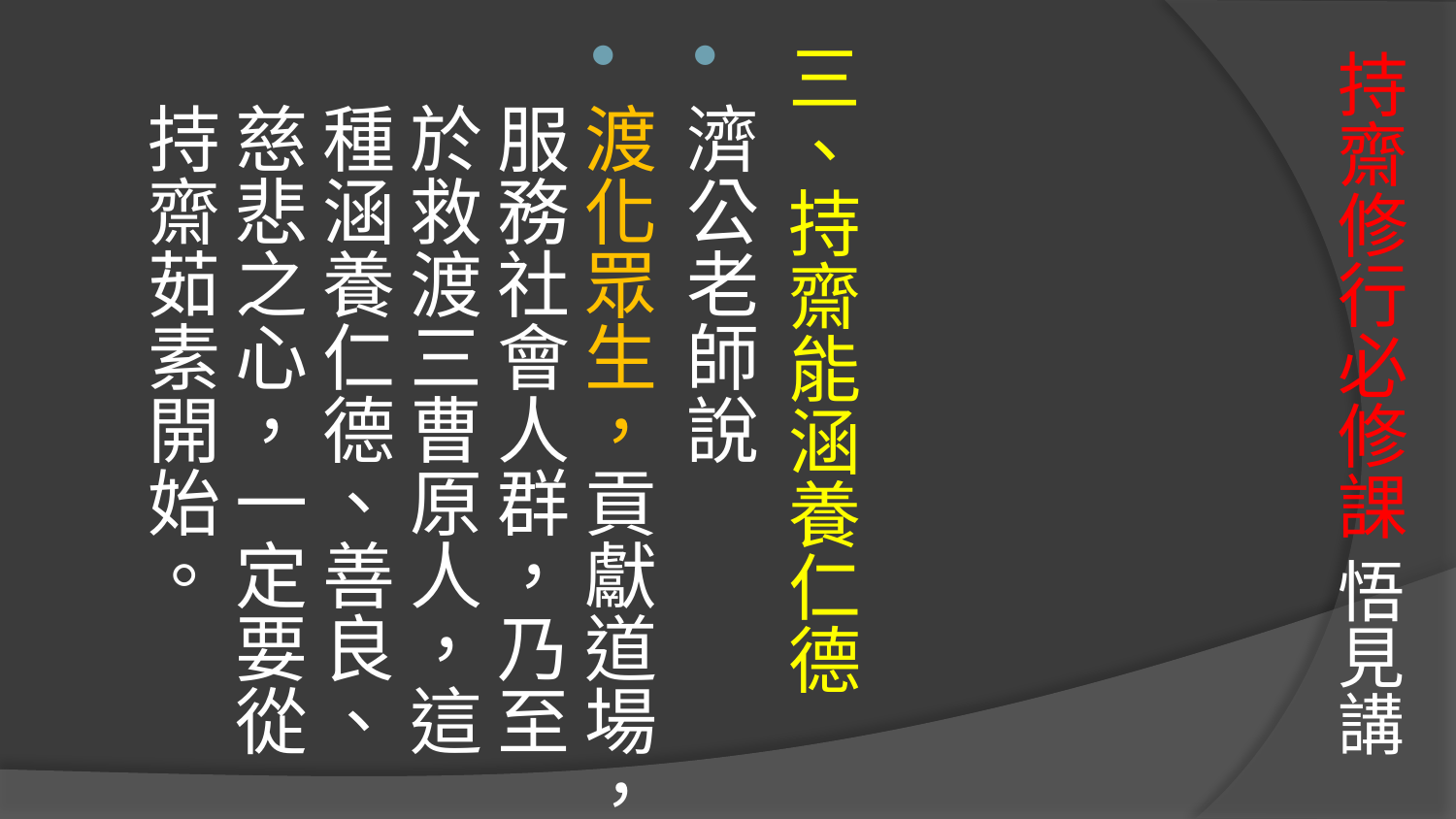

# 持齋修行必修課 悟見講
三、持齋能涵養仁德
濟公老師說
渡化眾生，貢獻道場，服務社會人群，乃至於救渡三曹原人，這種涵養仁德、善良、慈悲之心，一定要從持齋茹素開始。